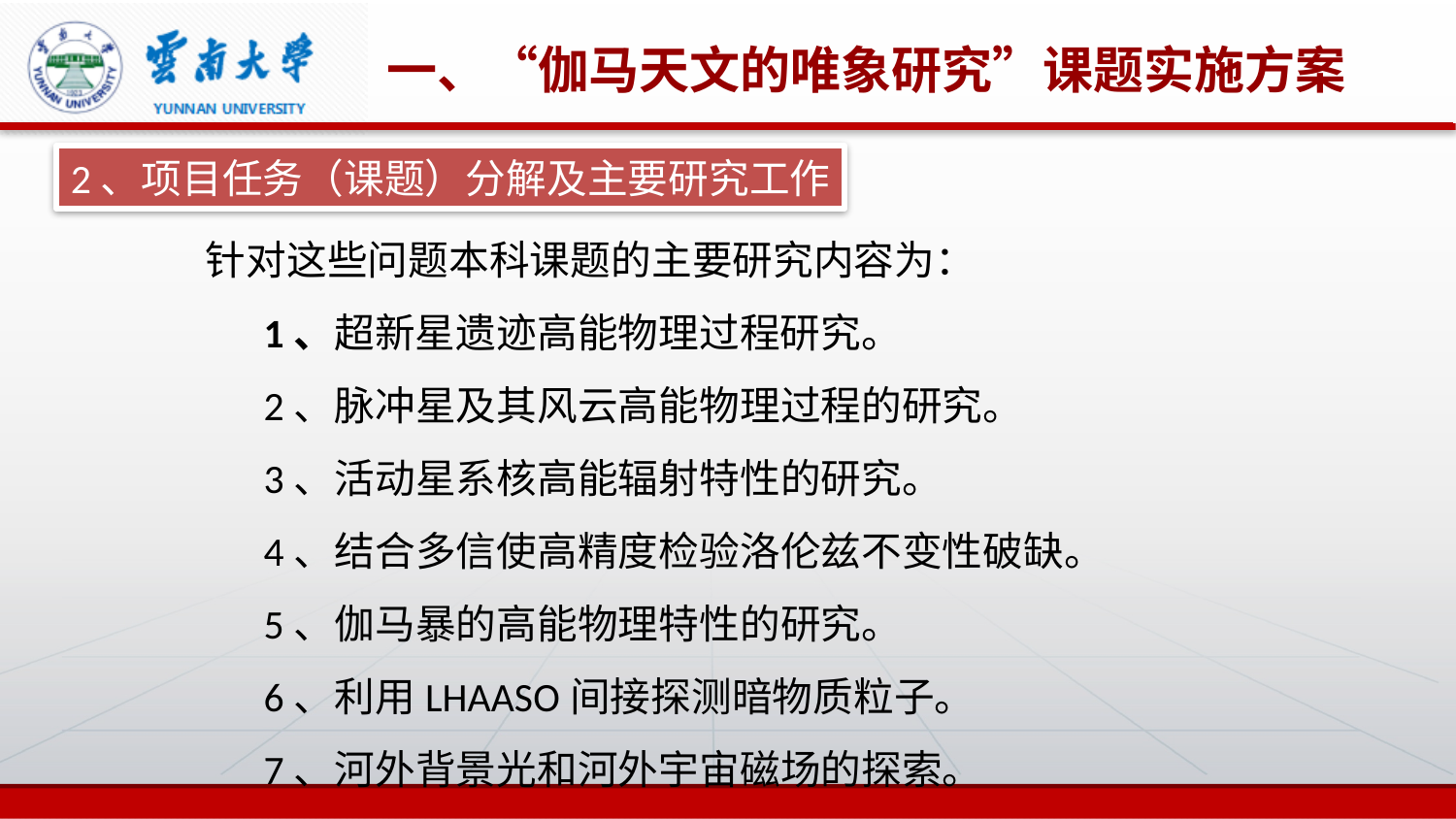

一、“伽马天文的唯象研究”课题实施方案
2、项目任务（课题）分解及主要研究工作
针对这些问题本科课题的主要研究内容为：
1、超新星遗迹高能物理过程研究。
2、脉冲星及其风云高能物理过程的研究。
3、活动星系核高能辐射特性的研究。
4、结合多信使高精度检验洛伦兹不变性破缺。
5、伽马暴的高能物理特性的研究。
6、利用LHAASO间接探测暗物质粒子。
7、河外背景光和河外宇宙磁场的探索。